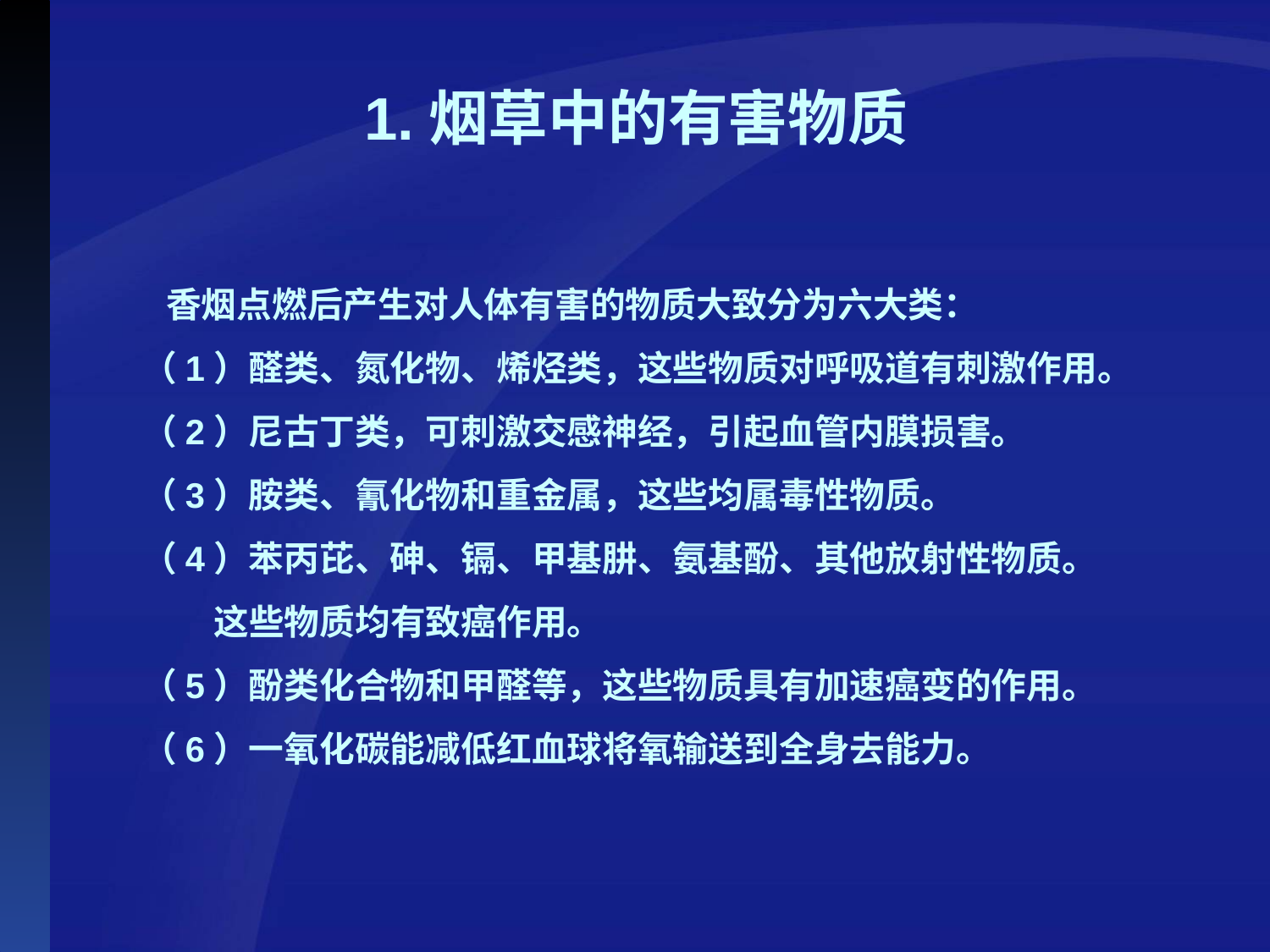

1.烟草中的有害物质
# 香烟点燃后产生对人体有害的物质大致分为六大类： （1）醛类、氮化物、烯烃类，这些物质对呼吸道有刺激作用。 （2）尼古丁类，可刺激交感神经，引起血管内膜损害。 （3）胺类、氰化物和重金属，这些均属毒性物质。 （4）苯丙芘、砷、镉、甲基肼、氨基酚、其他放射性物质。 这些物质均有致癌作用。 （5）酚类化合物和甲醛等，这些物质具有加速癌变的作用。 （6）一氧化碳能减低红血球将氧输送到全身去能力。